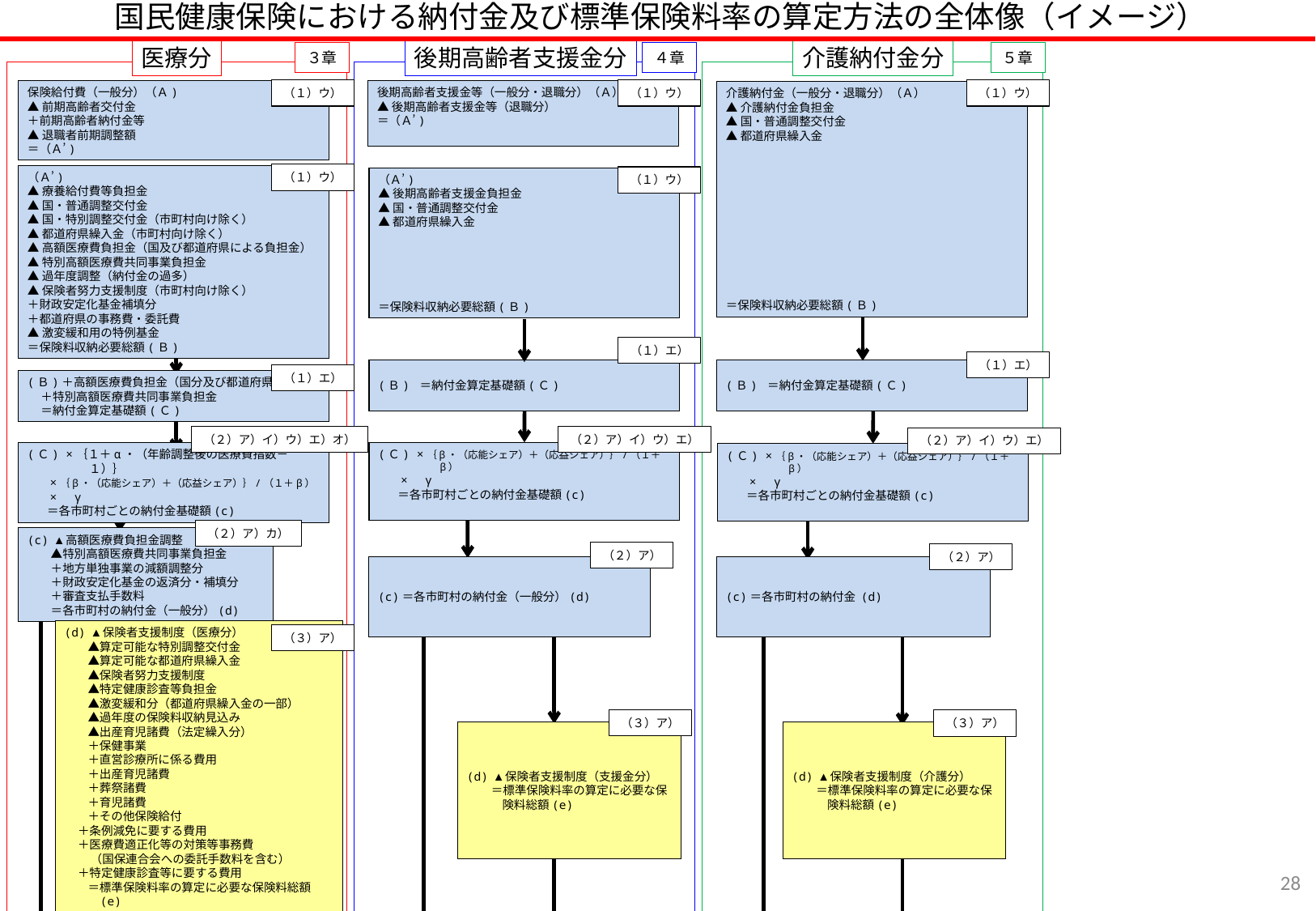

国民健康保険における納付金及び標準保険料率の算定方法の全体像（イメージ）
医療分
後期高齢者支援金分
介護納付金分
３章
４章
５章

保険給付費（一般分）（Ａ)
▲前期高齢者交付金
＋前期高齢者納付金等
▲退職者前期調整額
＝（Ａ’)
（１）ウ）
後期高齢者支援金等（一般分・退職分）（Ａ）
▲後期高齢者支援金等（退職分）
＝（Ａ’)

（１）ウ）
介護納付金（一般分・退職分）（Ａ）
▲介護納付金負担金
▲国・普通調整交付金
▲都道府県繰入金

＝保険料収納必要総額(Ｂ)
（１）ウ）
（Ａ’)
▲療養給付費等負担金
▲国・普通調整交付金
▲国・特別調整交付金（市町村向け除く）
▲都道府県繰入金（市町村向け除く）
▲高額医療費負担金（国及び都道府県による負担金）
▲特別高額医療費共同事業負担金
▲過年度調整（納付金の過多）
▲保険者努力支援制度（市町村向け除く）
＋財政安定化基金補填分
＋都道府県の事務費・委託費
▲激変緩和用の特例基金
＝保険料収納必要総額(Ｂ)
（１）ウ）
（Ａ’)
▲後期高齢者支援金負担金
▲国・普通調整交付金
▲都道府県繰入金

＝保険料収納必要総額(Ｂ)
（１）ウ）
（１）エ）
（１）エ）

(Ｂ) ＝納付金算定基礎額(Ｃ)

(Ｂ) ＝納付金算定基礎額(Ｃ)

（１）エ）
(Ｂ)＋高額医療費負担金（国分及び都道府県分）
    ＋特別高額医療費共同事業負担金
    ＝納付金算定基礎額(Ｃ)
（２）ア）イ）ウ）エ）オ）
（２）ア）イ）ウ）エ）
（２）ア）イ）ウ）エ）
(Ｃ) ×｛β・（応能シェア）＋（応益シェア）｝/（１＋β）
　   ×　γ
　   ＝各市町村ごとの納付金基礎額(c)

(Ｃ) ×｛１＋α・（年齢調整後の医療費指数－１）｝
　   ×｛β・（応能シェア）＋（応益シェア）｝/（１＋β）
　   ×　γ
　   ＝各市町村ごとの納付金基礎額(c)
(Ｃ) ×｛β・（応能シェア）＋（応益シェア）｝/（１＋β）
　   ×　γ
　   ＝各市町村ごとの納付金基礎額(c)

（２）ア）カ）
(c) ▲高額医療費負担金調整
　　▲特別高額医療費共同事業負担金
　　＋地方単独事業の減額調整分
　　＋財政安定化基金の返済分・補填分
　　＋審査支払手数料
　　＝各市町村の納付金（一般分）(d)
（２）ア）
（２）ア）

(c)＝各市町村の納付金（一般分）(d)

(c)＝各市町村の納付金 (d)

（３）ア）
(d) ▲保険者支援制度（医療分）
　　▲算定可能な特別調整交付金
　　▲算定可能な都道府県繰入金
　　▲保険者努力支援制度
　　▲特定健康診査等負担金
　　▲激変緩和分（都道府県繰入金の一部）
　　▲過年度の保険料収納見込み
　　▲出産育児諸費（法定繰入分）
　　＋保健事業
　　＋直営診療所に係る費用
　　＋出産育児諸費
　　＋葬祭諸費
　　＋育児諸費
　　＋その他保険給付
    ＋条例減免に要する費用
    ＋医療費適正化等の対策等事務費
　　 （国保連合会への委託手数料を含む）
    ＋特定健康診査等に要する費用
　　＝標準保険料率の算定に必要な保険料総額(e)
（３）ア）
（３）ア）

(d) ▲保険者支援制度（支援金分）
＝標準保険料率の算定に必要な保険料総額(e)

(d) ▲保険者支援制度（介護分）
＝標準保険料率の算定に必要な保険料総額(e)

28